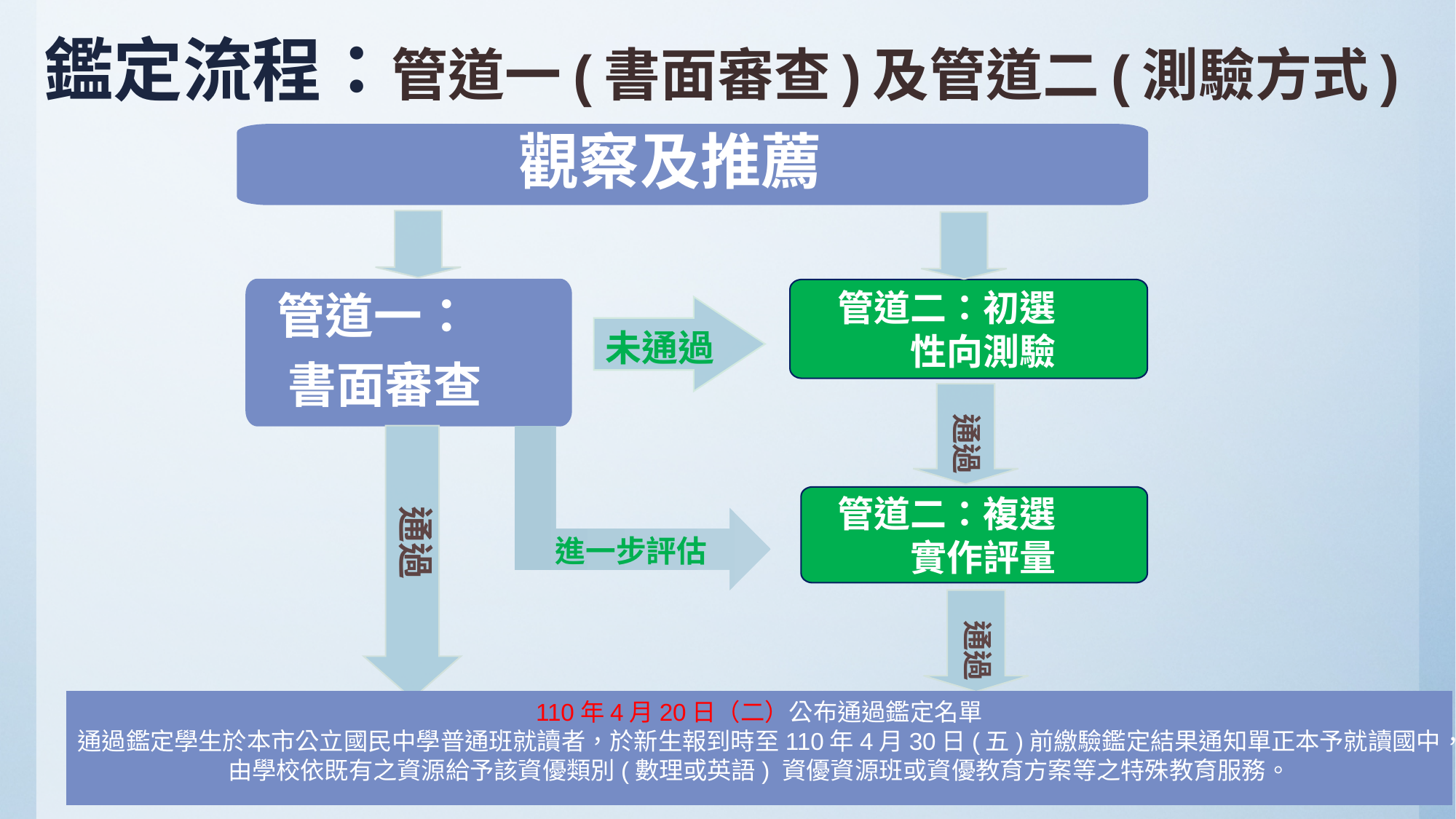

鑑定流程：管道一(書面審查)及管道二(測驗方式)
 觀察及推薦

管道一：
書面審查
管道二：初選
性向測驗

未通過

通過

通過
管道二：複選
實作評量
進一步評估

通過
110年4月20日（二）公布通過鑑定名單
通過鑑定學生於本市公立國民中學普通班就讀者，於新生報到時至110年4月30日(五)前繳驗鑑定結果通知單正本予就讀國中，
由學校依既有之資源給予該資優類別(數理或英語) 資優資源班或資優教育方案等之特殊教育服務。
12